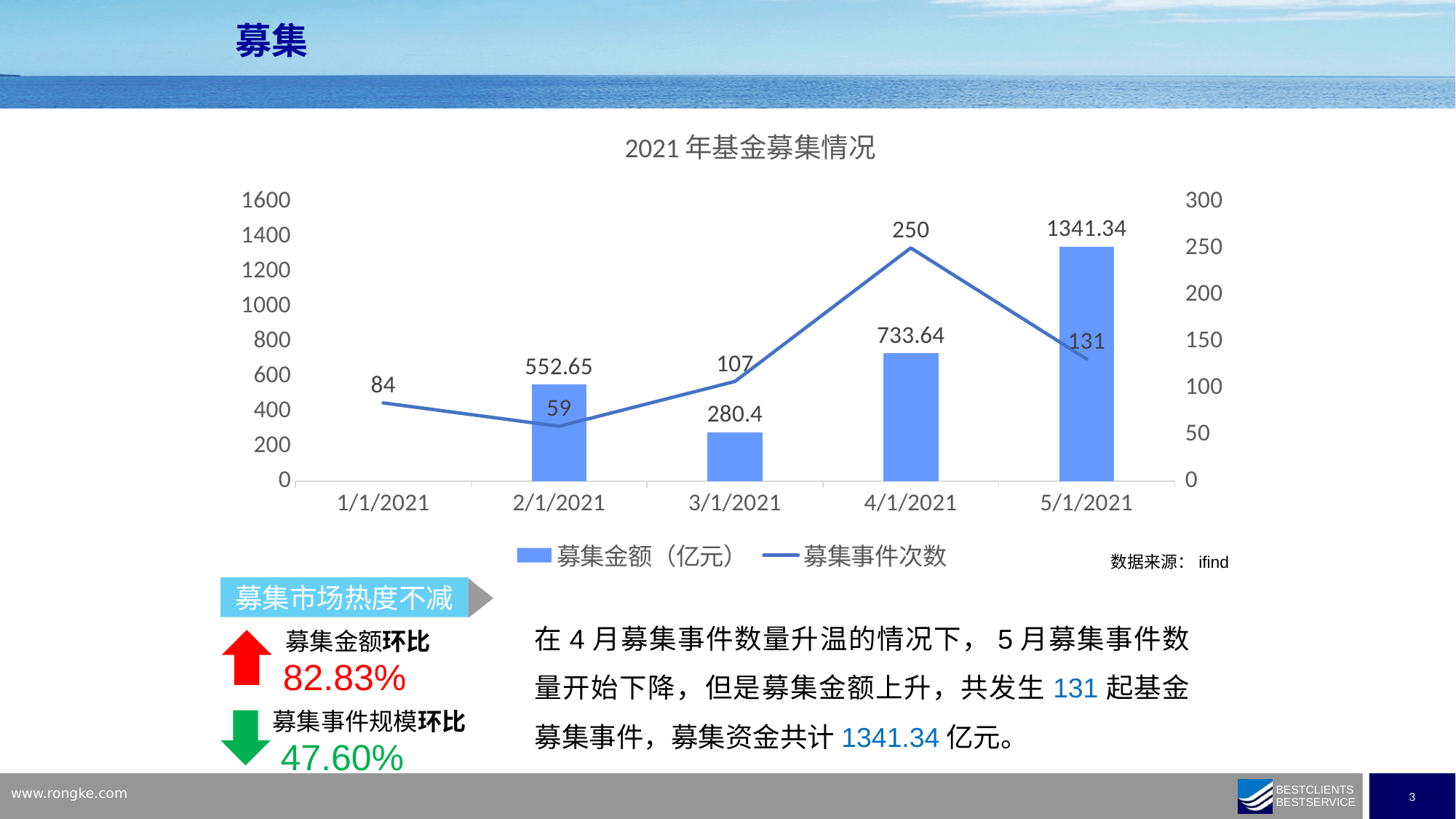

募集

### Chart: 2021年基金募集情况

| Category | 募集金额（亿元） | 募集事件次数 |
|---|---|---|
| 44317 | 1341.34 | 131.0 |
| 44287 | 733.64 | 250.0 |
| 44256 | 280.4 | 107.0 |
| 44228 | 552.65 | 59.0 |
| 44197 | None | 84.0 |
数据来源：ifind
募集市场热度不减

在4月募集事件数量升温的情况下，5月募集事件数量开始下降，但是募集金额上升，共发生131起基金募集事件，募集资金共计1341.34亿元。
募集金额环比

82.83%
募集事件规模环比

47.60%